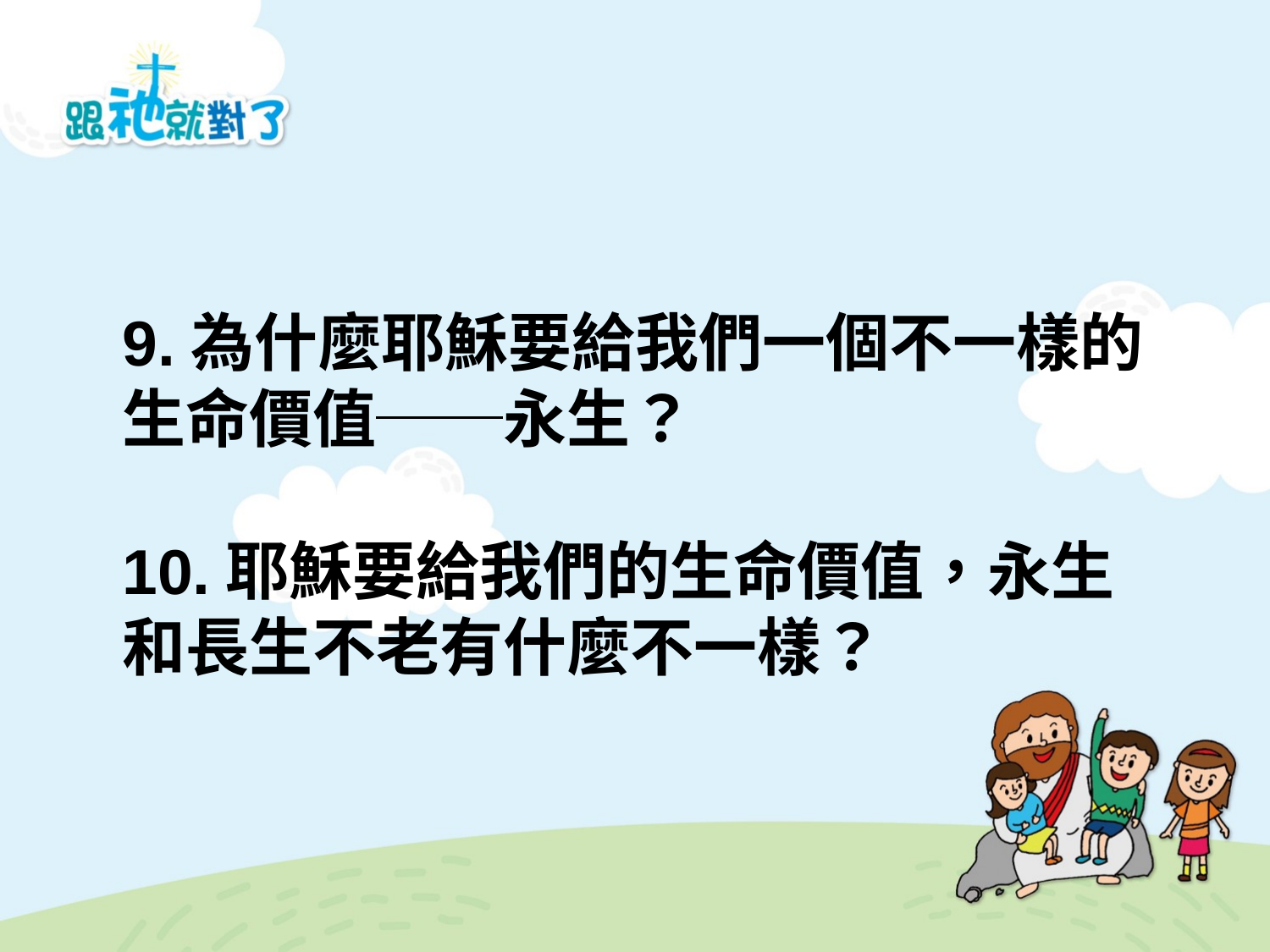

9.為什麼耶穌要給我們一個不一樣的生命價值──永生？

10.耶穌要給我們的生命價值，永生和長生不老有什麼不一樣？